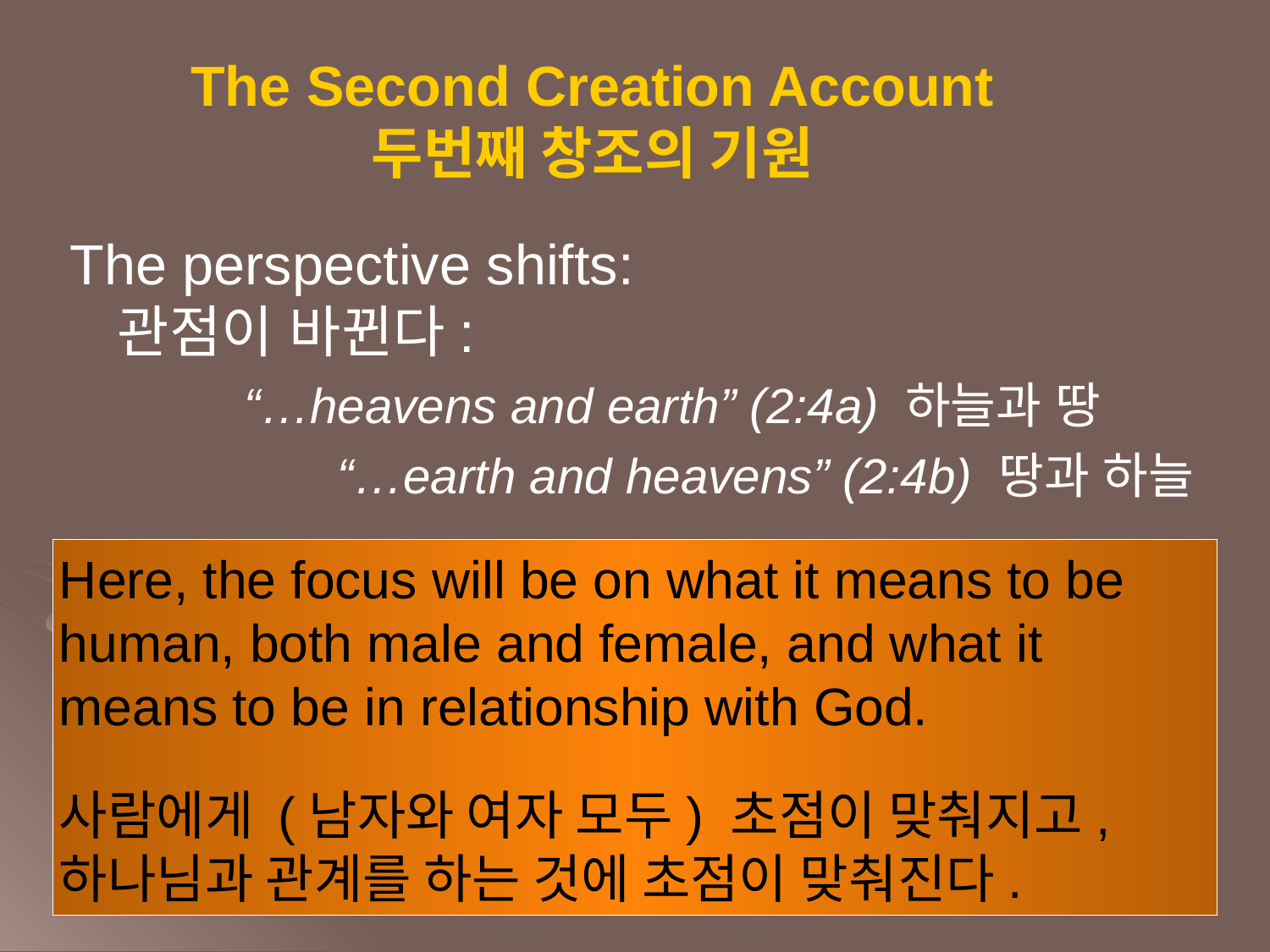

The perspective shifts:
관점이 바뀐다:
		“…heavens and earth” (2:4a) 하늘과 땅
		 “…earth and heavens” (2:4b) 땅과 하늘
The Second Creation Account
두번째 창조의 기원
Here, the focus will be on what it means to be human, both male and female, and what it means to be in relationship with God.
사람에게 (남자와 여자 모두) 초점이 맞춰지고, 하나님과 관계를 하는 것에 초점이 맞춰진다.